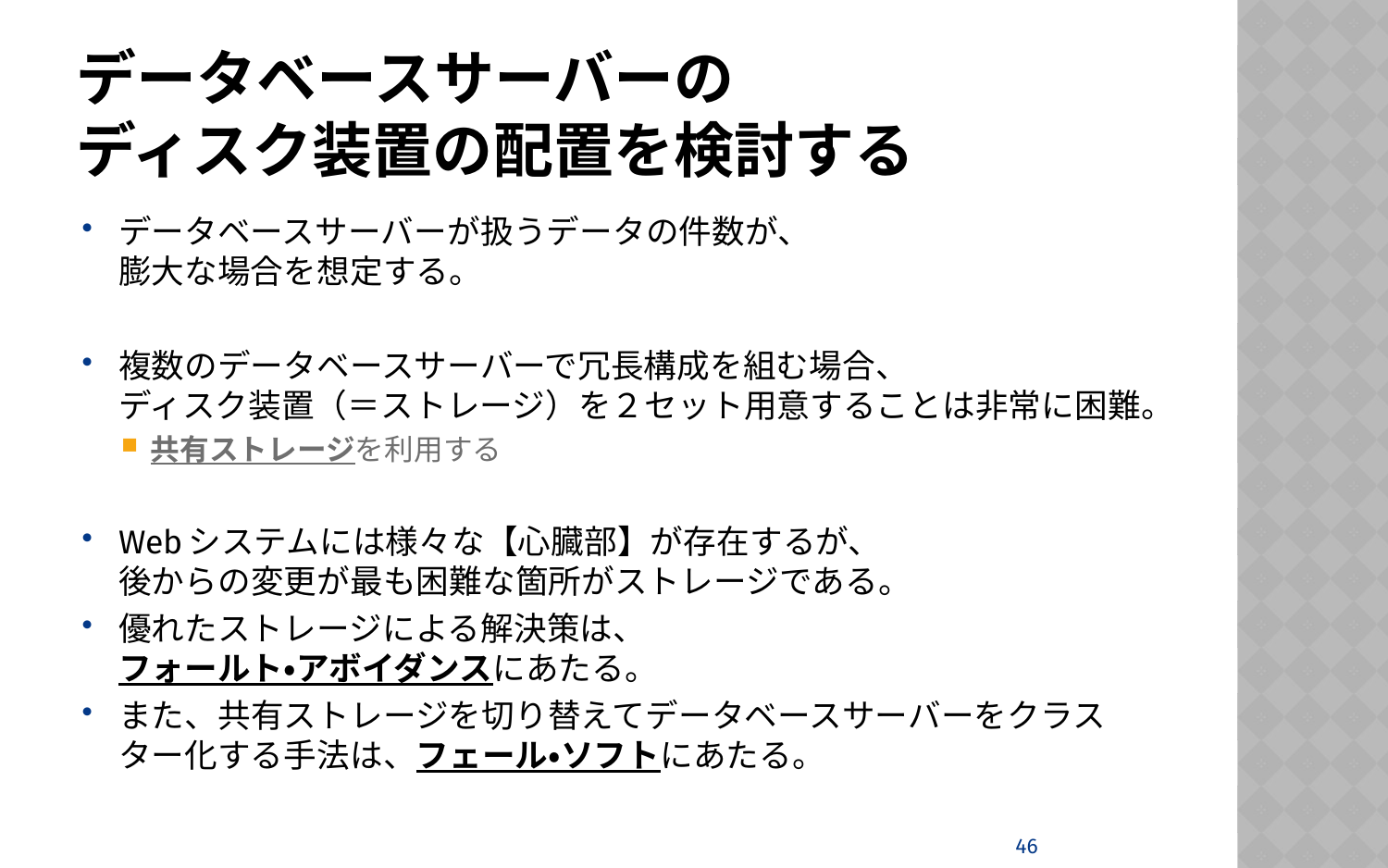

# データベースサーバーの ディスク装置の配置を検討する
データベースサーバーが扱うデータの件数が、
膨大な場合を想定する。

複数のデータベースサーバーで冗長構成を組む場合、
ディスク装置（＝ストレージ）を２セット用意することは非常に困難。
共有ストレージを利用する

Webシステムには様々な【心臓部】が存在するが、
後からの変更が最も困難な箇所がストレージである。
優れたストレージによる解決策は、
フォールト・アボイダンスにあたる。
また、共有ストレージを切り替えてデータベースサーバーをクラスター化する手法は、フェール・ソフトにあたる。
46